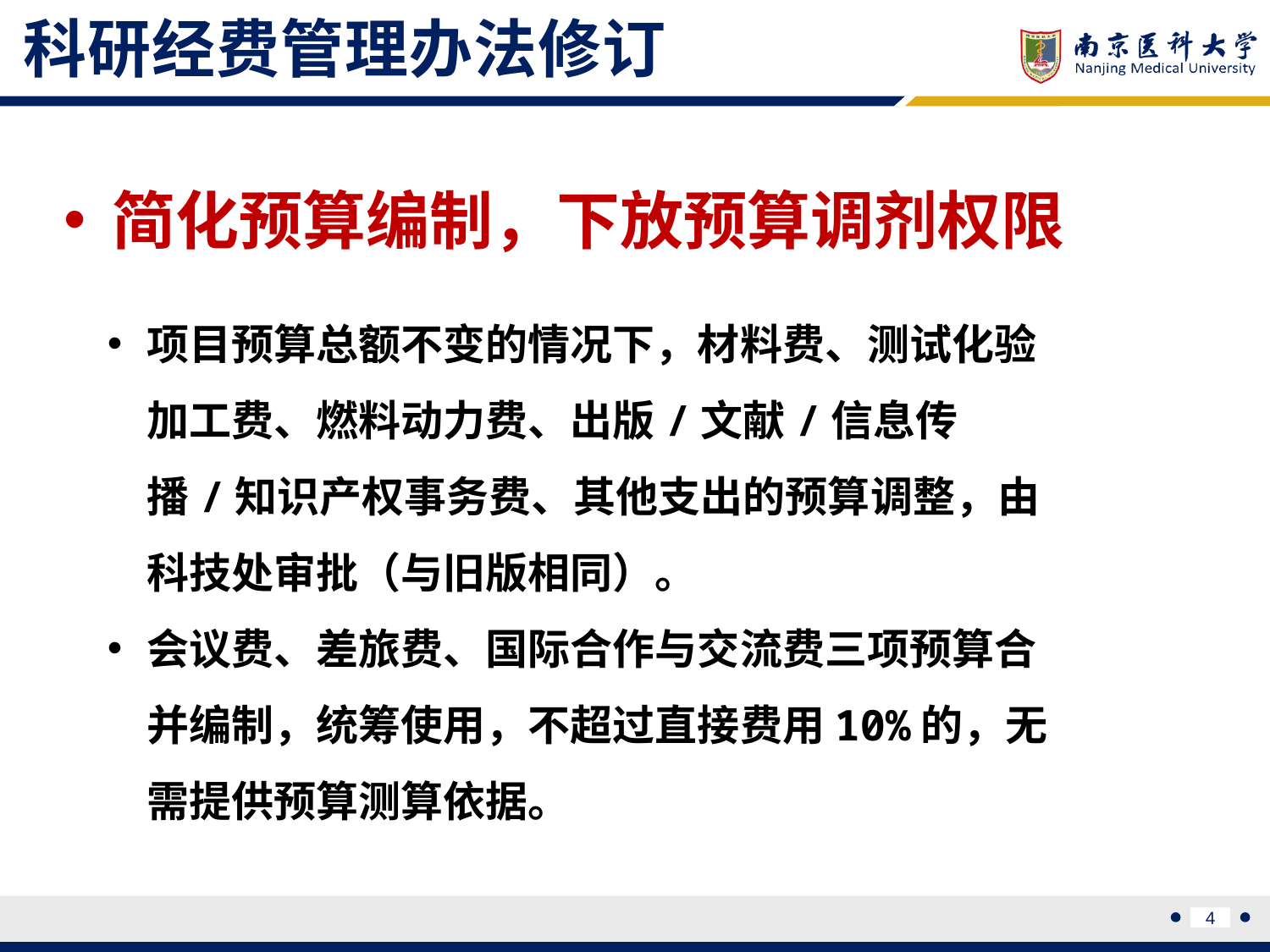

科研经费管理办法修订
简化预算编制，下放预算调剂权限
项目预算总额不变的情况下，材料费、测试化验加工费、燃料动力费、出版/文献/信息传播/知识产权事务费、其他支出的预算调整，由科技处审批（与旧版相同）。
会议费、差旅费、国际合作与交流费三项预算合并编制，统筹使用，不超过直接费用10%的，无需提供预算测算依据。